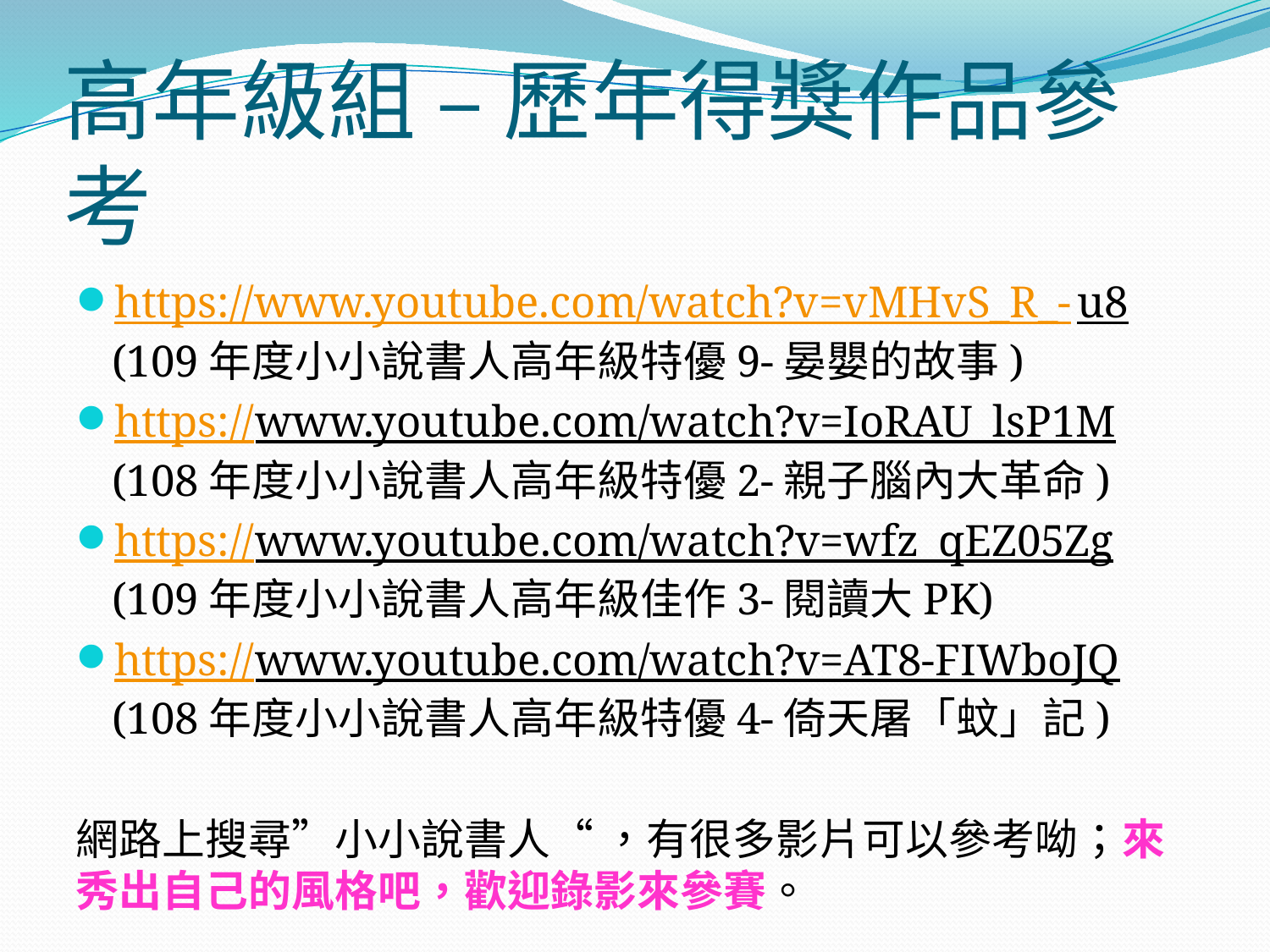

# 高年級組 – 歷年得獎作品參考
https://www.youtube.com/watch?v=vMHvS_R_-u8 (109年度小小說書人高年級特優9-晏嬰的故事)
https://www.youtube.com/watch?v=IoRAU_lsP1M (108年度小小說書人高年級特優2-親子腦內大革命)
https://www.youtube.com/watch?v=wfz_qEZ05Zg (109年度小小說書人高年級佳作3-閱讀大PK)
https://www.youtube.com/watch?v=AT8-FIWboJQ (108年度小小說書人高年級特優4-倚天屠「蚊」記)

網路上搜尋”小小說書人“ ，有很多影片可以參考呦；來秀出自己的風格吧，歡迎錄影來參賽。